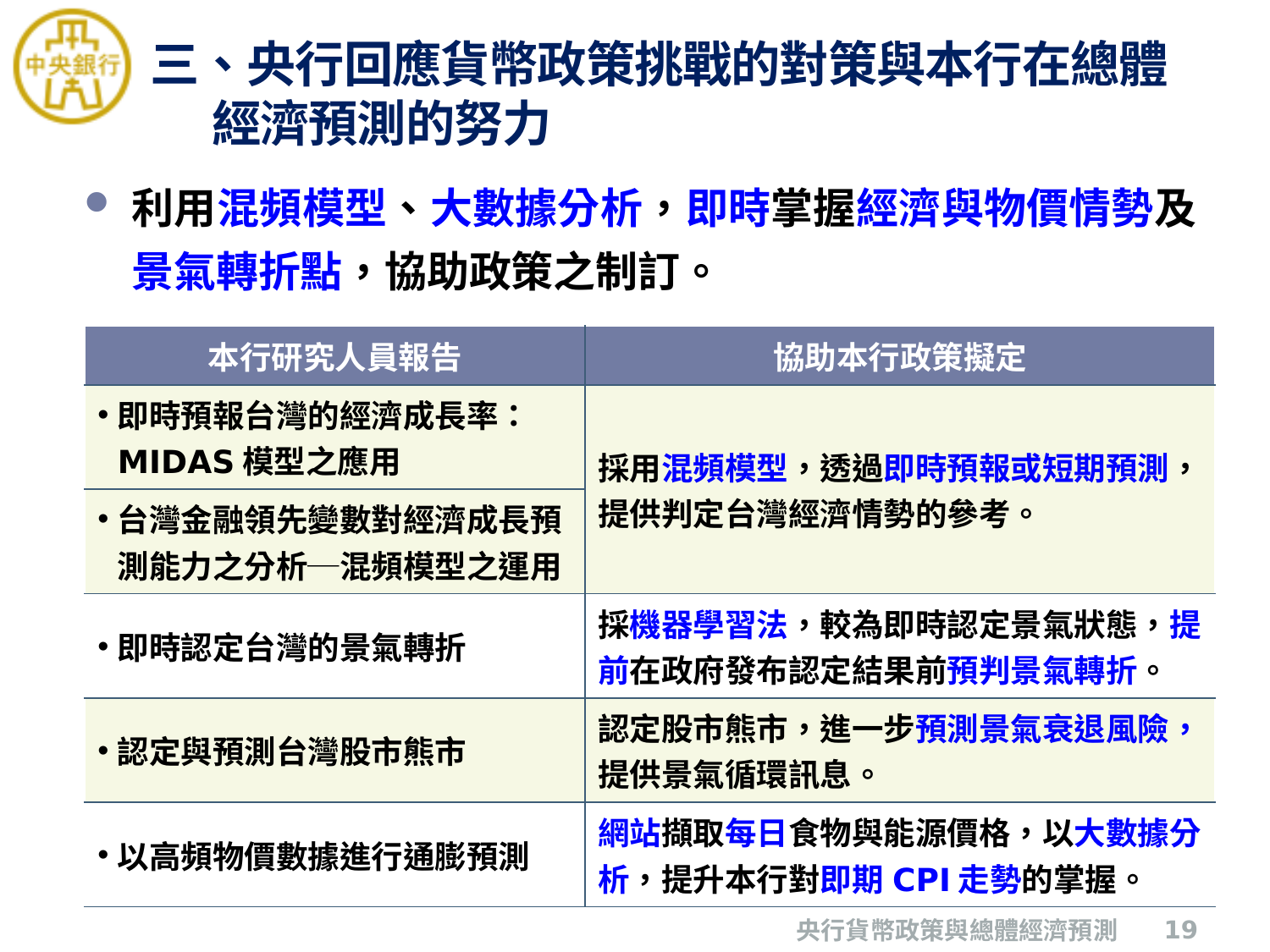

# 三、央行回應貨幣政策挑戰的對策與本行在總體 經濟預測的努力
利用混頻模型、大數據分析，即時掌握經濟與物價情勢及景氣轉折點，協助政策之制訂。

| 本行研究人員報告 | 協助本行政策擬定 |
| --- | --- |
| 即時預報台灣的經濟成長率：MIDAS模型之應用 | 採用混頻模型，透過即時預報或短期預測，提供判定台灣經濟情勢的參考。 |
| 台灣金融領先變數對經濟成長預測能力之分析─混頻模型之運用 |  |
| 即時認定台灣的景氣轉折 | 採機器學習法，較為即時認定景氣狀態，提前在政府發布認定結果前預判景氣轉折。 |
| 認定與預測台灣股市熊市 | 認定股市熊市，進一步預測景氣衰退風險，提供景氣循環訊息。 |
| 以高頻物價數據進行通膨預測 | 網站擷取每日食物與能源價格，以大數據分析，提升本行對即期CPI走勢的掌握。 |
19
央行貨幣政策與總體經濟預測